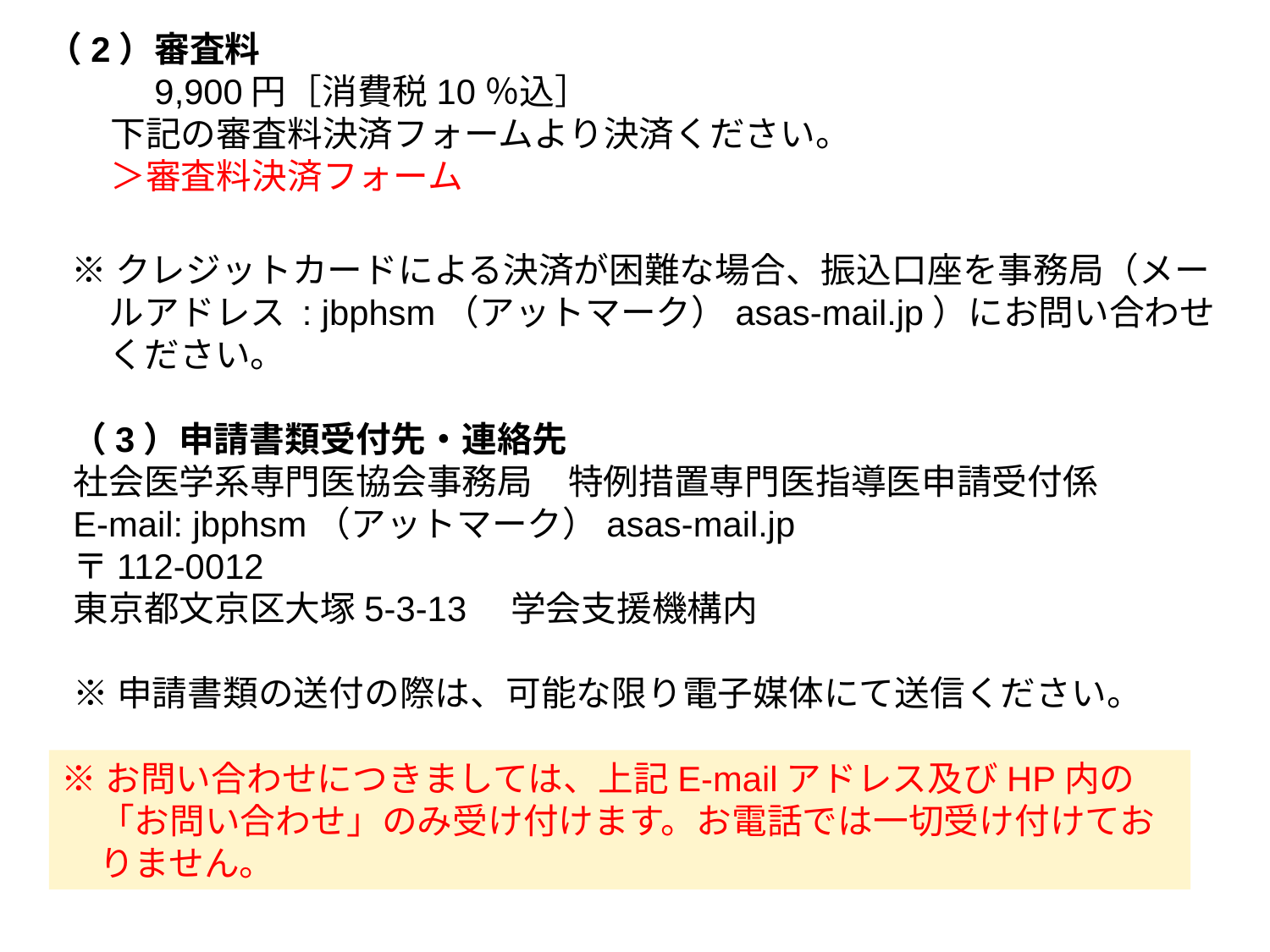

（2）審査料
　9,900円［消費税10％込］
下記の審査料決済フォームより決済ください。
＞審査料決済フォーム

※クレジットカードによる決済が困難な場合、振込口座を事務局（メールアドレス : jbphsm（アットマーク）asas-mail.jp）にお問い合わせください。

（3）申請書類受付先・連絡先
社会医学系専門医協会事務局　特例措置専門医指導医申請受付係
E-mail: jbphsm（アットマーク）asas-mail.jp
〒112-0012
東京都文京区大塚5-3-13　学会支援機構内

※申請書類の送付の際は、可能な限り電子媒体にて送信ください。
※お問い合わせにつきましては、上記E-mailアドレス及びHP内の「お問い合わせ」のみ受け付けます。お電話では一切受け付けておりません。